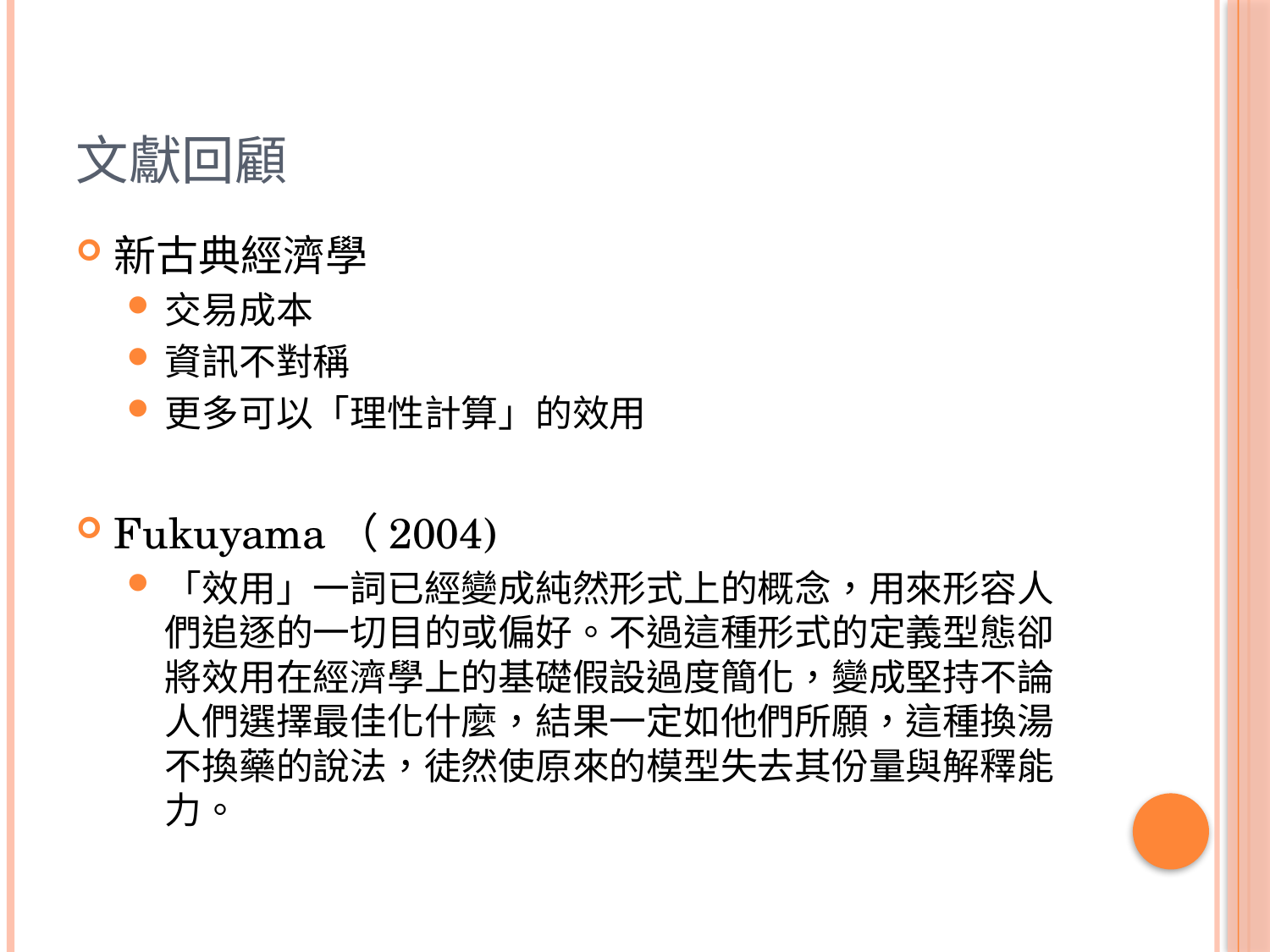

# 文獻回顧
新古典經濟學
交易成本
資訊不對稱
更多可以「理性計算」的效用

Fukuyama（2004)
「效用」一詞已經變成純然形式上的概念，用來形容人們追逐的一切目的或偏好。不過這種形式的定義型態卻將效用在經濟學上的基礎假設過度簡化，變成堅持不論人們選擇最佳化什麼，結果一定如他們所願，這種換湯不換藥的說法，徒然使原來的模型失去其份量與解釋能力。